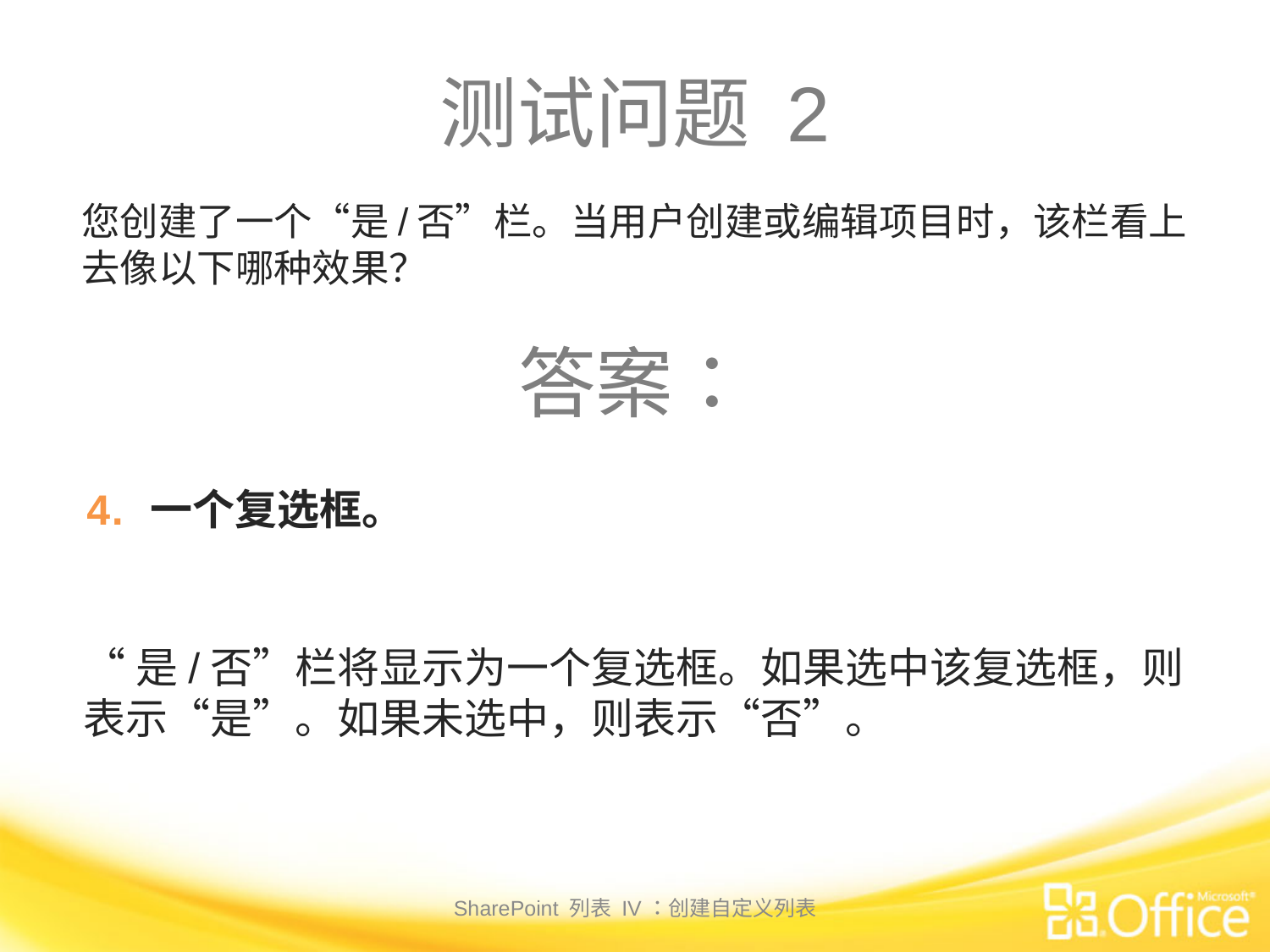

# 测试问题 2
您创建了一个“是/否”栏。当用户创建或编辑项目时，该栏看上去像以下哪种效果？
答案：
一个复选框。
“是/否”栏将显示为一个复选框。如果选中该复选框，则表示“是”。如果未选中，则表示“否”。
SharePoint 列表 IV：创建自定义列表